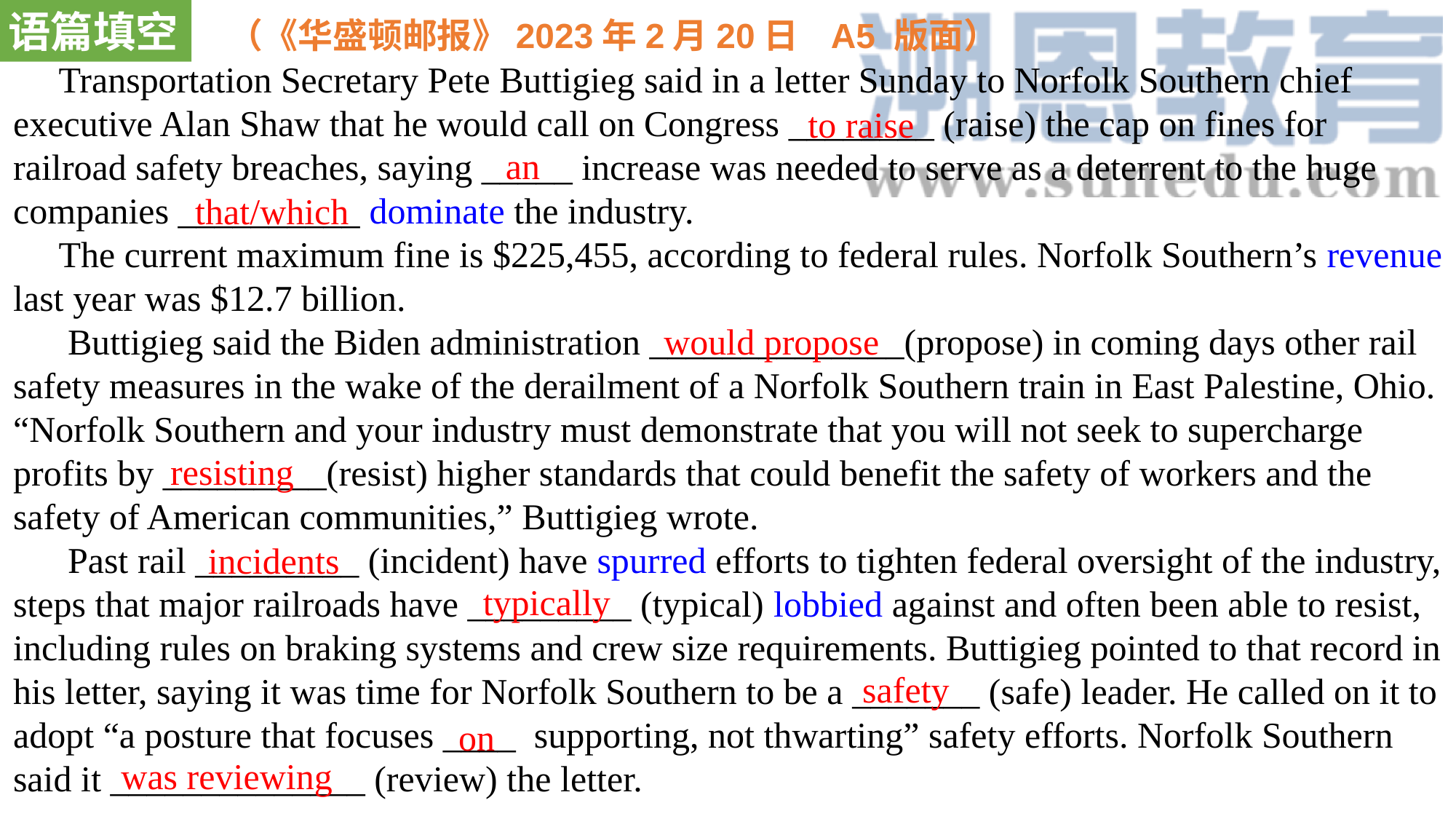

语篇填空
（《华盛顿邮报》2023年2月20日   A5 版面）
     Transportation Secretary Pete Buttigieg said in a letter Sunday to Norfolk Southern chief executive Alan Shaw that he would call on Congress ________ (raise) the cap on fines for railroad safety breaches, saying _____ increase was needed to serve as a deterrent to the huge companies __________ dominate the industry.
     The current maximum fine is $225,455, according to federal rules. Norfolk Southern’s revenue last year was $12.7 billion.
      Buttigieg said the Biden administration ______________(propose) in coming days other rail safety measures in the wake of the derailment of a Norfolk Southern train in East Palestine, Ohio.
“Norfolk Southern and your industry must demonstrate that you will not seek to supercharge
profits by _________(resist) higher standards that could benefit the safety of workers and the safety of American communities,” Buttigieg wrote.
      Past rail _________ (incident) have spurred efforts to tighten federal oversight of the industry, steps that major railroads have _________ (typical) lobbied against and often been able to resist, including rules on braking systems and crew size requirements. Buttigieg pointed to that record in his letter, saying it was time for Norfolk Southern to be a _______ (safe) leader. He called on it to adopt “a posture that focuses ____  supporting, not thwarting” safety efforts. Norfolk Southern said it ______________ (review) the letter.
to raise
an
that/which
would propose
resisting
incidents
typically
safety
on
was reviewing